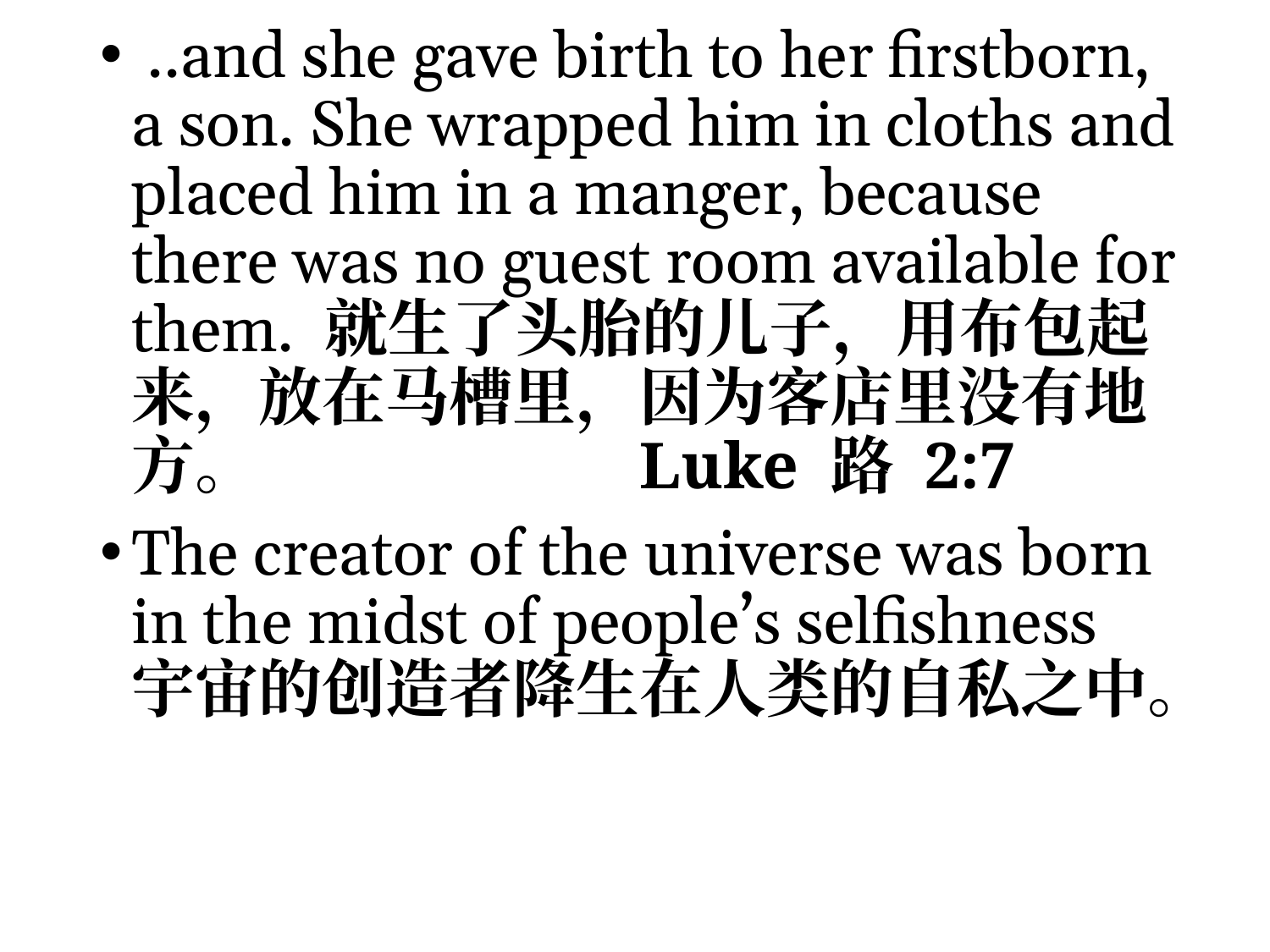

..and she gave birth to her firstborn, a son. She wrapped him in cloths and placed him in a manger, because there was no guest room available for them. 就生了头胎的儿子，用布包起来，放在马槽里，因为客店里没有地方。			Luke 路 2:7
The creator of the universe was born in the midst of people’s selfishness 宇宙的创造者降生在人类的自私之中。